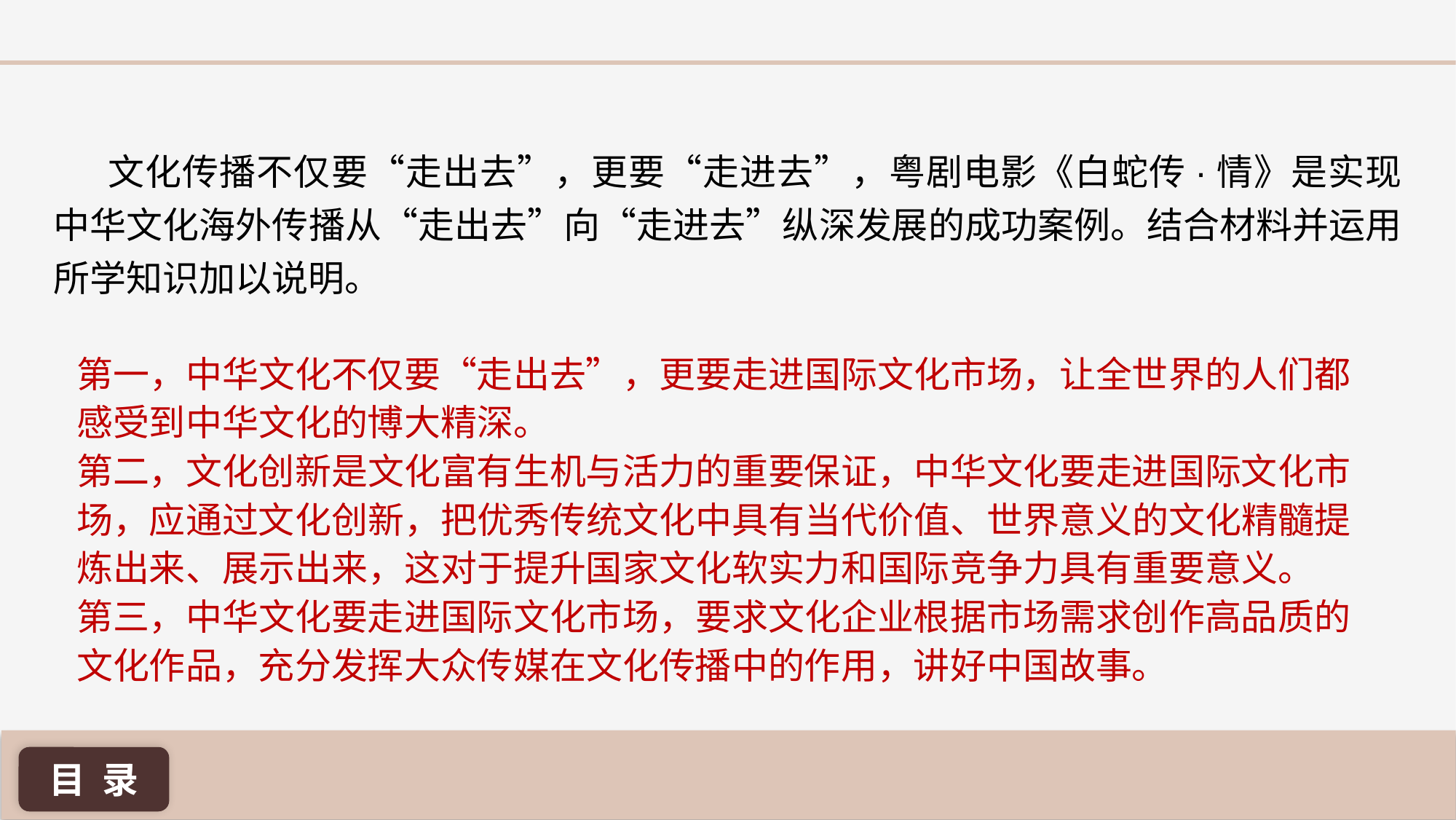

文化传播不仅要“走出去”，更要“走进去”，粤剧电影《白蛇传·情》是实现中华文化海外传播从“走出去”向“走进去”纵深发展的成功案例。结合材料并运用所学知识加以说明。
第一，中华文化不仅要“走出去”，更要走进国际文化市场，让全世界的人们都感受到中华文化的博大精深。
第二，文化创新是文化富有生机与活力的重要保证，中华文化要走进国际文化市场，应通过文化创新，把优秀传统文化中具有当代价值、世界意义的文化精髓提炼出来、展示出来，这对于提升国家文化软实力和国际竞争力具有重要意义。
第三，中华文化要走进国际文化市场，要求文化企业根据市场需求创作高品质的文化作品，充分发挥大众传媒在文化传播中的作用，讲好中国故事。